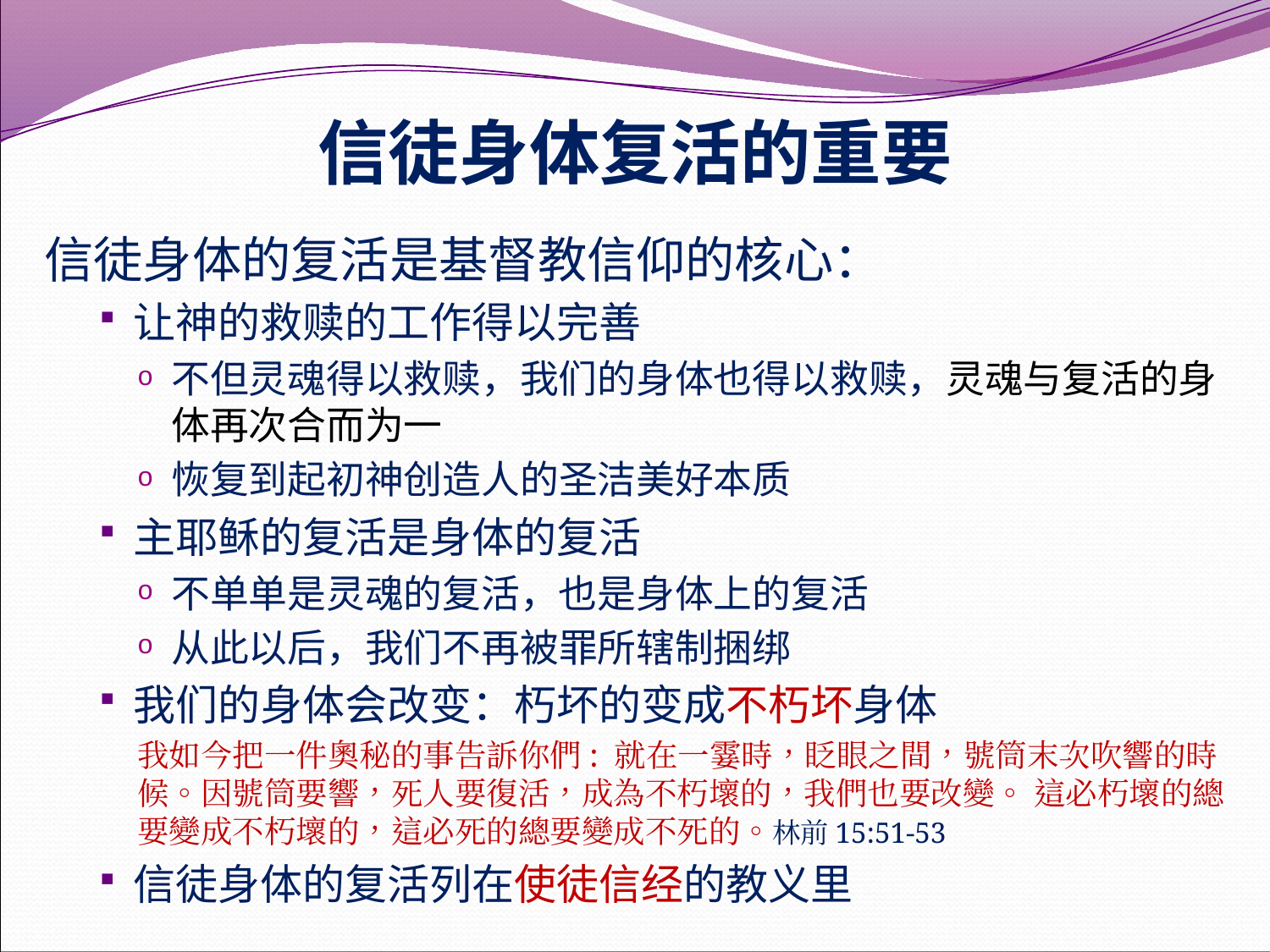

# 信徒身体复活的重要
信徒身体的复活是基督教信仰的核心：
让神的救赎的工作得以完善
不但灵魂得以救赎，我们的身体也得以救赎，灵魂与复活的身体再次合而为一
恢复到起初神创造人的圣洁美好本质
主耶稣的复活是身体的复活
不单单是灵魂的复活，也是身体上的复活
从此以后，我们不再被罪所辖制捆绑
我们的身体会改变：朽坏的变成不朽坏身体
我如今把一件奧秘的事告訴你們: 就在一霎時，眨眼之間，號筒末次吹響的時候。因號筒要響，死人要復活，成為不朽壞的，我們也要改變。 這必朽壞的總要變成不朽壞的，這必死的總要變成不死的。林前15:51-53
信徒身体的复活列在使徒信经的教义里